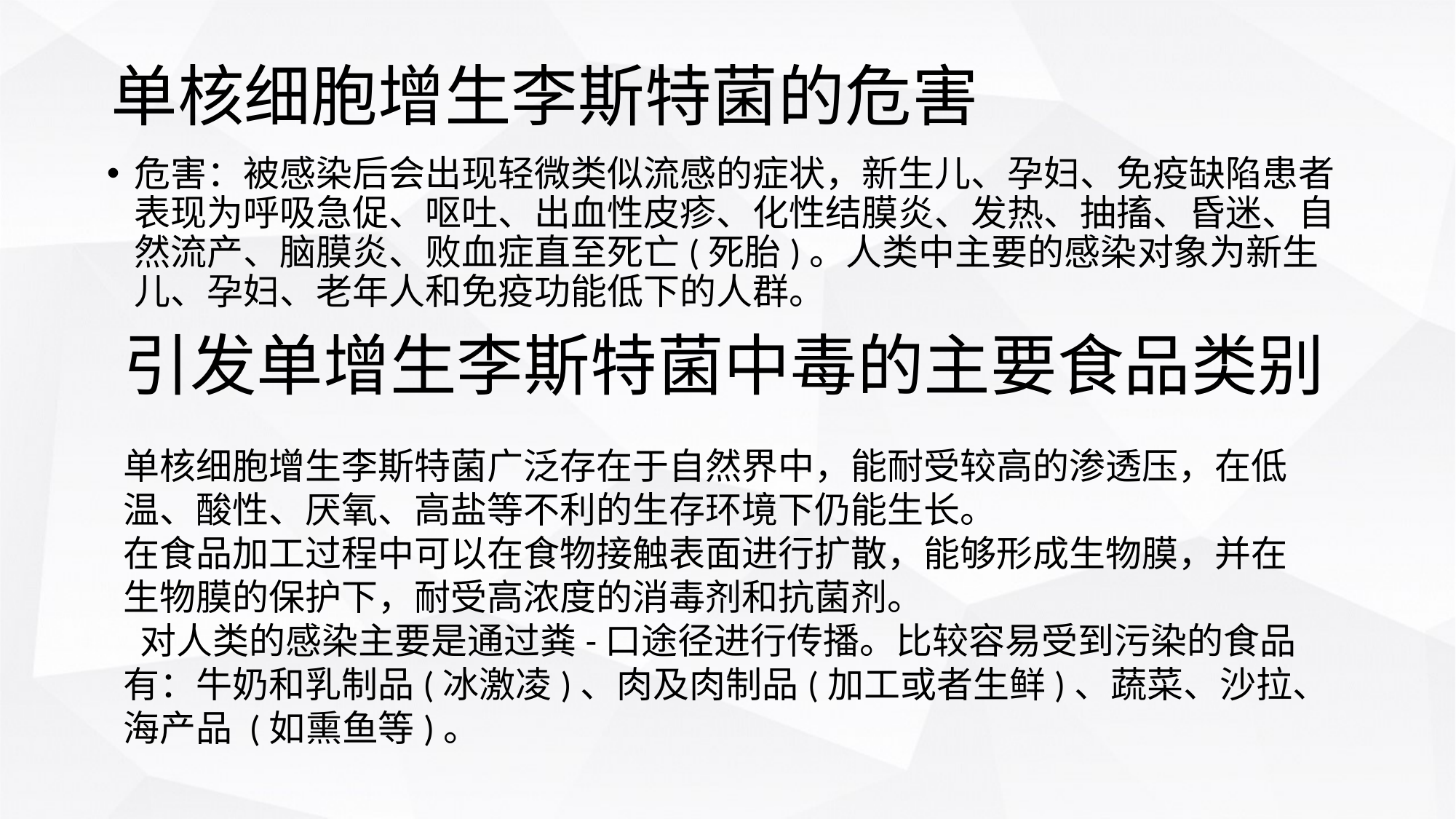

# 单核细胞增生李斯特菌的危害
危害：被感染后会出现轻微类似流感的症状，新生儿、孕妇、免疫缺陷患者表现为呼吸急促、呕吐、出血性皮疹、化性结膜炎、发热、抽搐、昏迷、自然流产、脑膜炎、败血症直至死亡(死胎)。人类中主要的感染对象为新生儿、孕妇、老年人和免疫功能低下的人群。

引发单增生李斯特菌中毒的主要食品类别
单核细胞增生李斯特菌广泛存在于自然界中，能耐受较高的渗透压，在低温、酸性、厌氧、高盐等不利的生存环境下仍能生长。
在食品加工过程中可以在食物接触表面进行扩散，能够形成生物膜，并在生物膜的保护下，耐受高浓度的消毒剂和抗菌剂。
 对人类的感染主要是通过粪-口途径进行传播。比较容易受到污染的食品有：牛奶和乳制品(冰激凌)、肉及肉制品(加工或者生鲜)、蔬菜、沙拉、海产品 (如熏鱼等)。